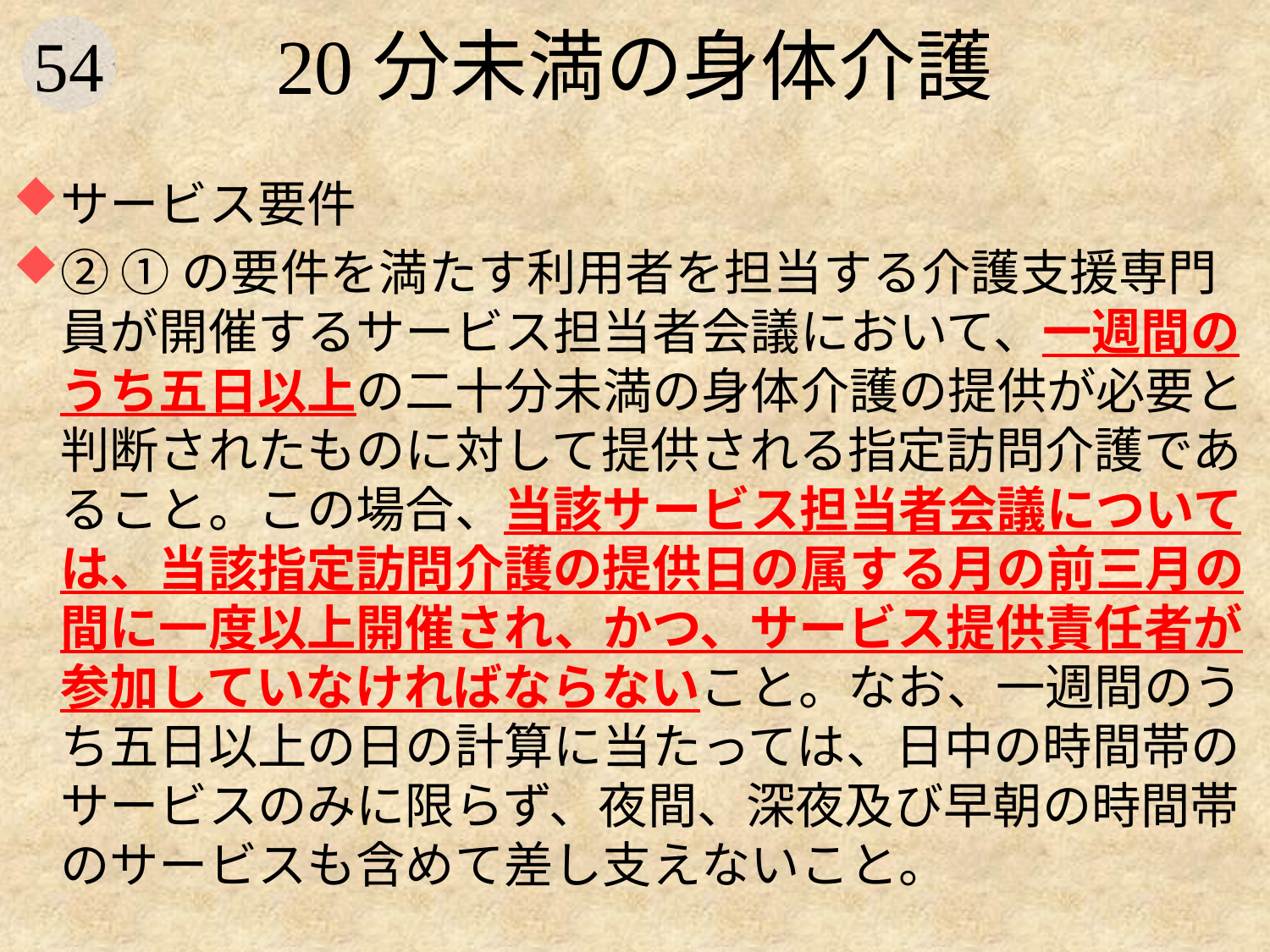

# 20分未満の身体介護
サービス要件
② ①の要件を満たす利用者を担当する介護支援専門員が開催するサービス担当者会議において、一週間のうち五日以上の二十分未満の身体介護の提供が必要と判断されたものに対して提供される指定訪問介護であること。この場合、当該サービス担当者会議については、当該指定訪問介護の提供日の属する月の前三月の間に一度以上開催され、かつ、サービス提供責任者が参加していなければならないこと。なお、一週間のうち五日以上の日の計算に当たっては、日中の時間帯のサービスのみに限らず、夜間、深夜及び早朝の時間帯のサービスも含めて差し支えないこと。